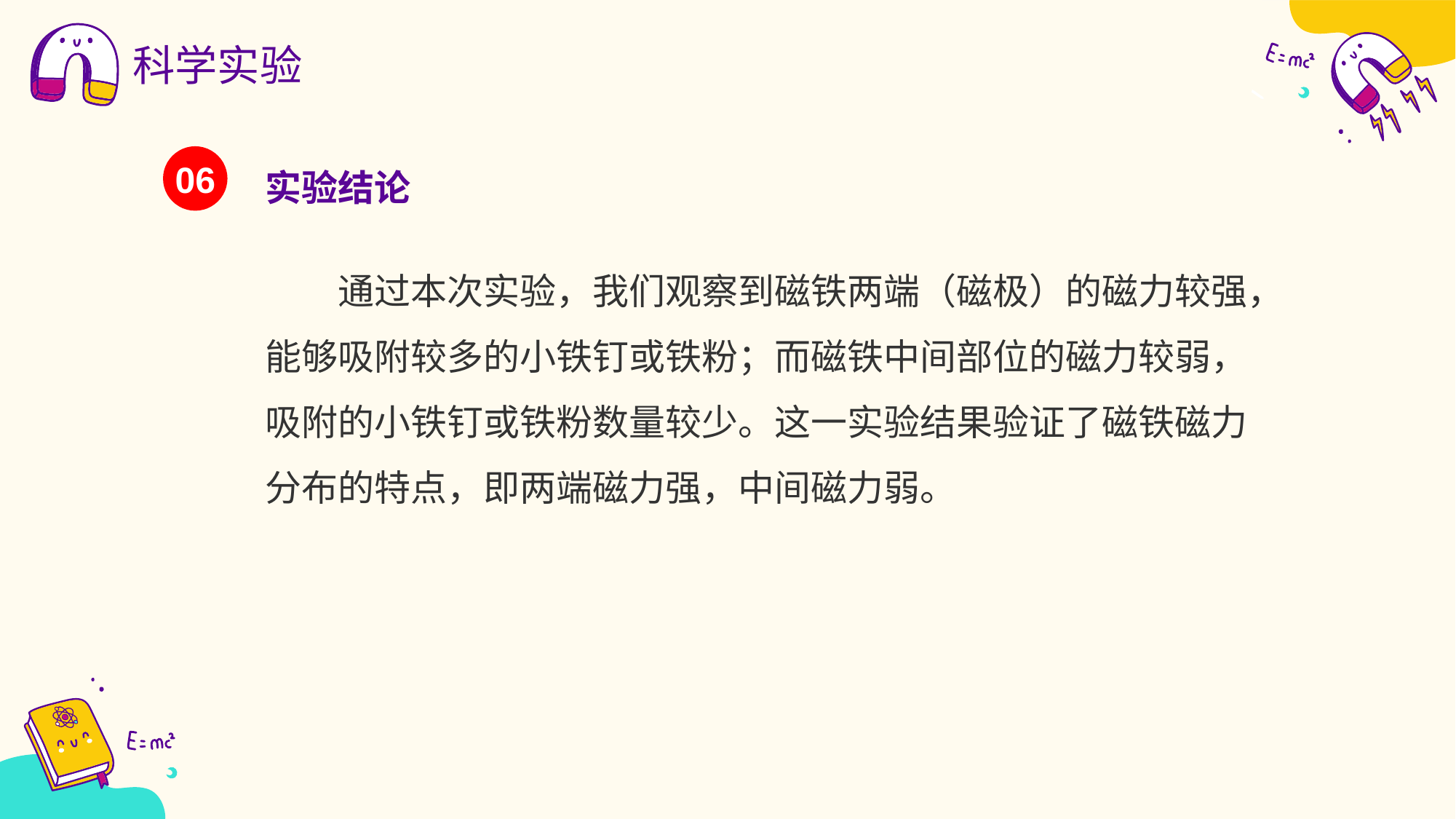

科学实验
实验结论
06
通过本次实验，我们观察到磁铁两端（磁极）的磁力较强，能够吸附较多的小铁钉或铁粉；而磁铁中间部位的磁力较弱，吸附的小铁钉或铁粉数量较少。这一实验结果验证了磁铁磁力分布的特点，即两端磁力强，中间磁力弱。